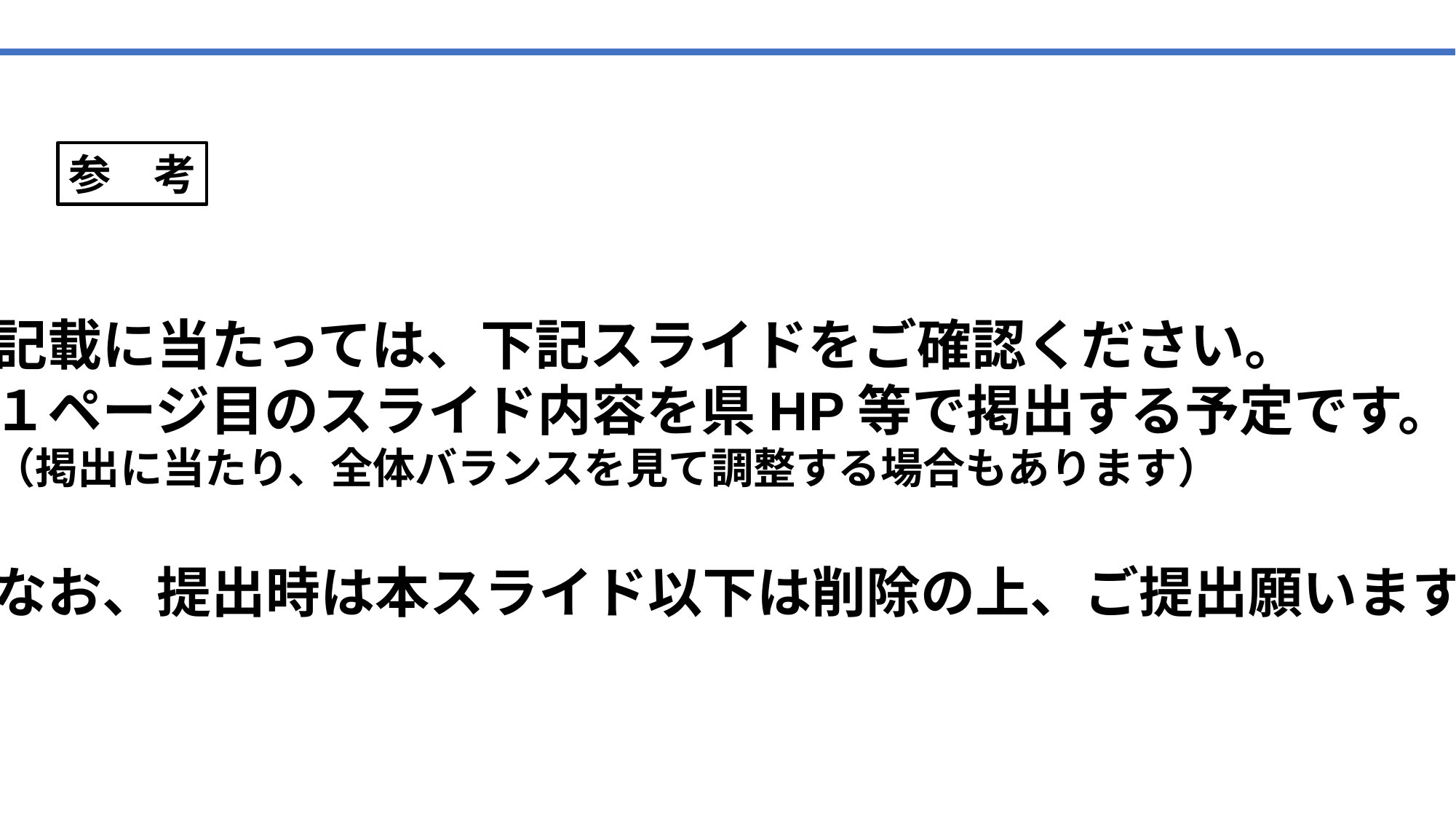

参　考
記載に当たっては、下記スライドをご確認ください。
１ページ目のスライド内容を県HP等で掲出する予定です。
（掲出に当たり、全体バランスを見て調整する場合もあります）

なお、提出時は本スライド以下は削除の上、ご提出願います。